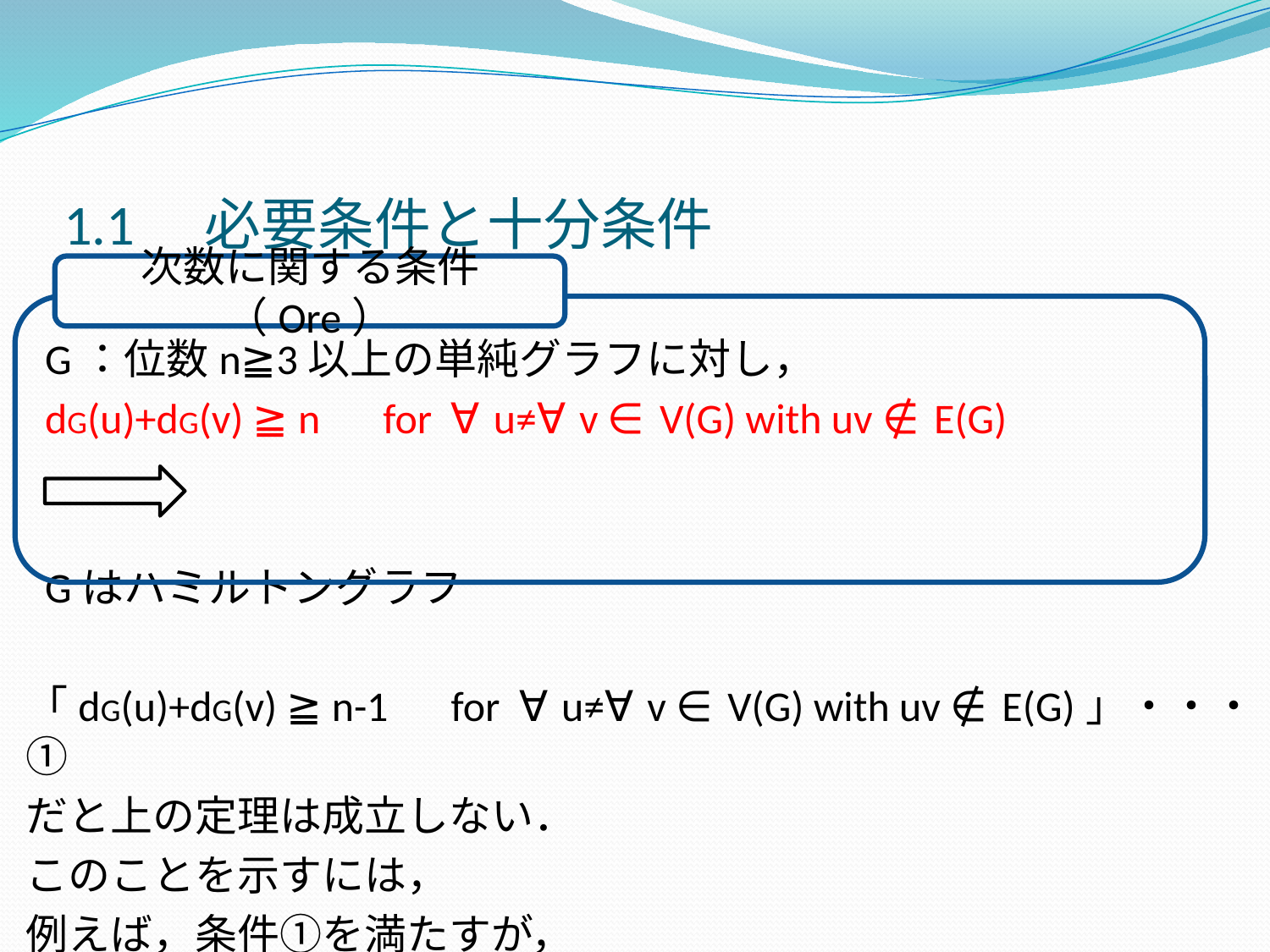

1.1　必要条件と十分条件
次数に関する条件（Ore）

  G：位数n≧3以上の単純グラフに対し，
  dG(u)+dG(v) ≧ n　for  ∀u≠∀v ∈ V(G) with uv ∉ E(G)

  Gはハミルトングラフ

「dG(u)+dG(v) ≧ n-1　for  ∀u≠∀v ∈ V(G) with uv ∉ E(G)」・・・①
だと上の定理は成立しない．
このことを示すには，
例えば，条件①を満たすが，
ハミルトングラフではないグラフの例をつくればよい．